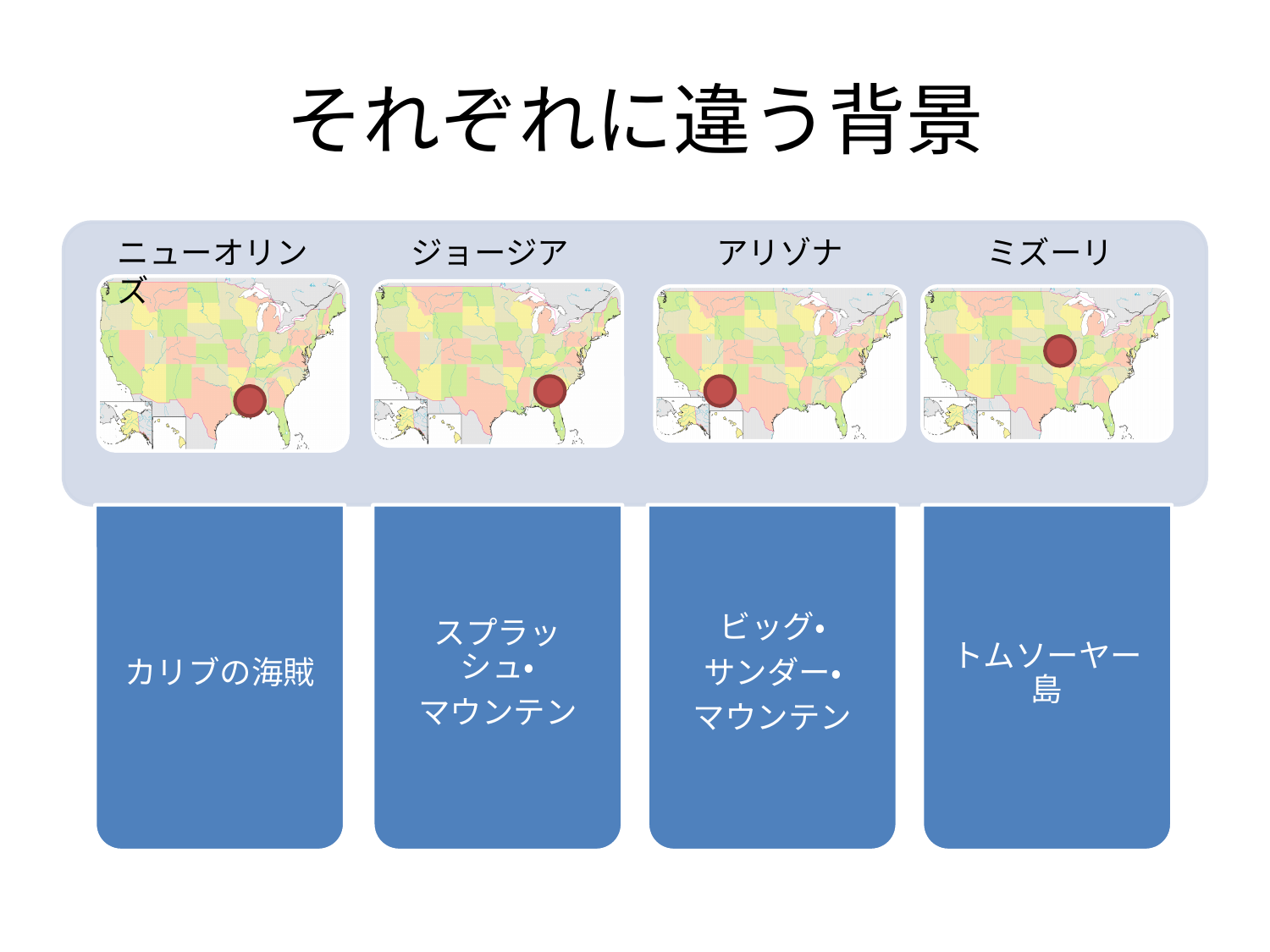

# それぞれに違う背景
カリブの海賊
スプラッシュ・
マウンテン
ビッグ・
サンダー・
マウンテン
トムソーヤー島
ニューオリンズ
ジョージア
アリゾナ
ミズーリ